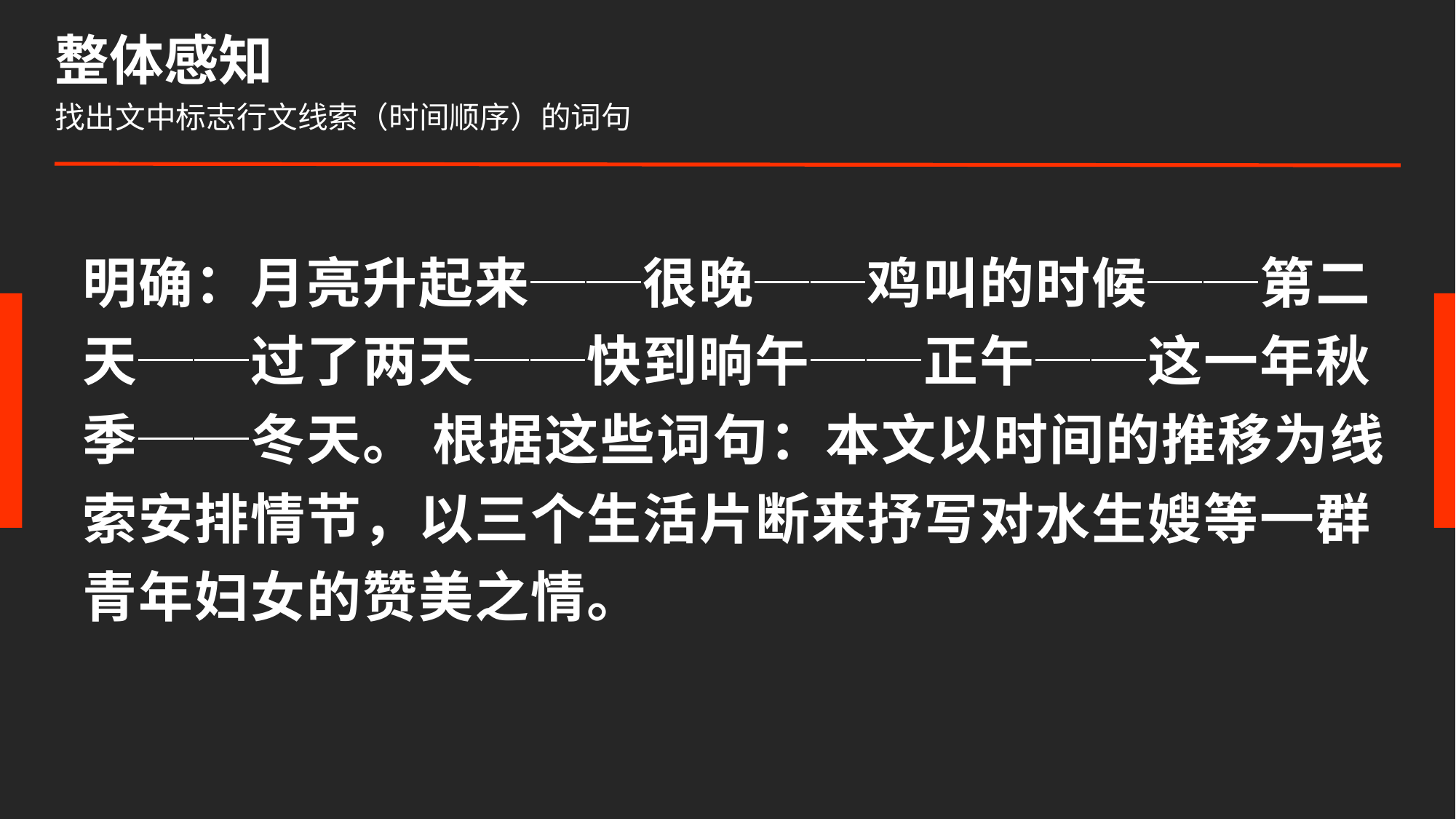

整体感知
找出文中标志行文线索（时间顺序）的词句
明确：月亮升起来──很晚──鸡叫的时候──第二天──过了两天──快到晌午──正午──这一年秋季──冬天。 根据这些词句：本文以时间的推移为线索安排情节，以三个生活片断来抒写对水生嫂等一群青年妇女的赞美之情。